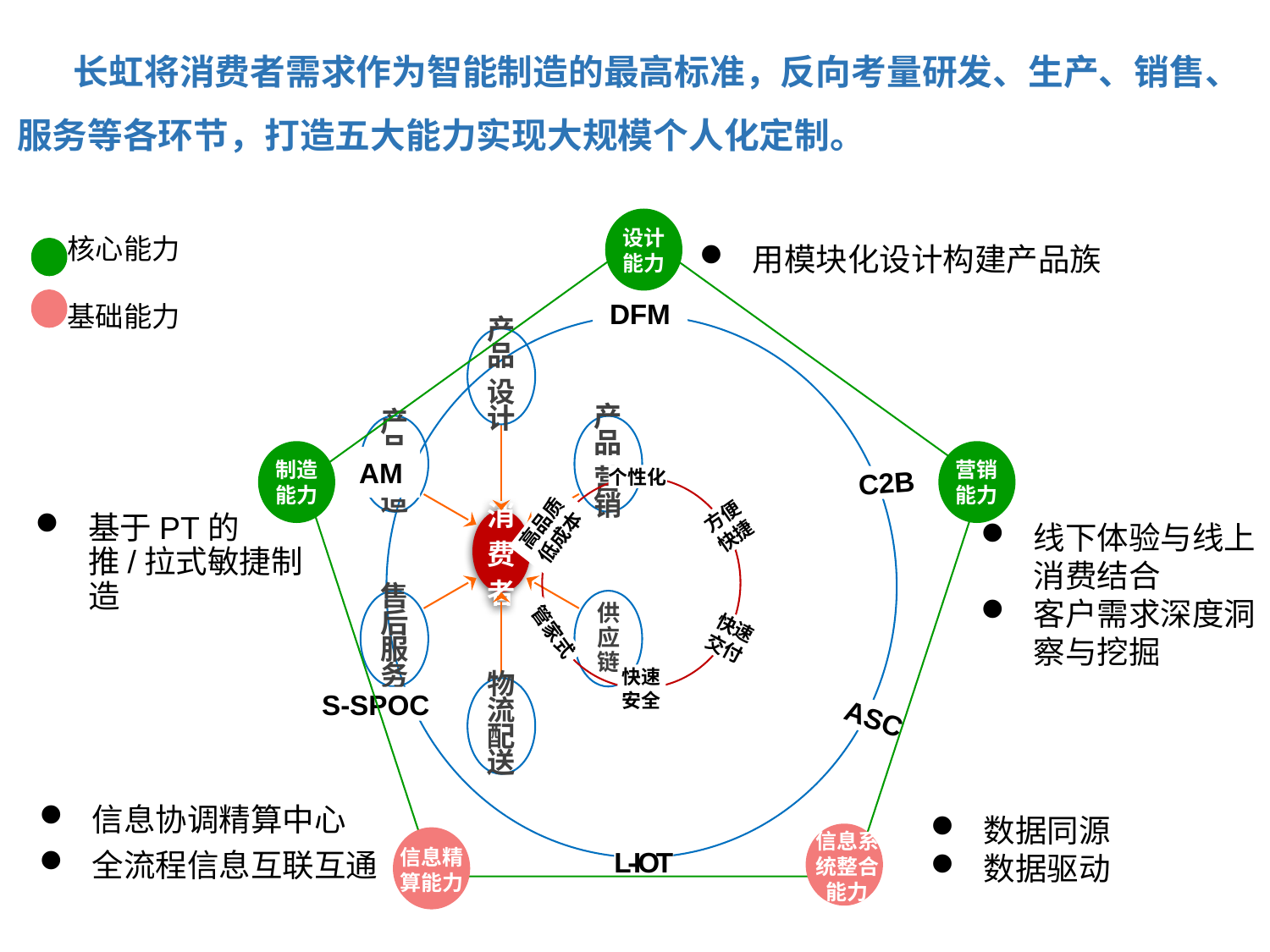

长虹将消费者需求作为智能制造的最高标准，反向考量研发、生产、销售、服务等各环节，打造五大能力实现大规模个人化定制。
设计
能力
核心能力

基础能力

用模块化设计构建产品族
DFM

消费者

产品
设计

产品
营销

供应链

物流配送

售后服务

产品制造

制造
能力
营销
能力
AM
C2B
个性化

高品质
低成本
方便
快捷
基于PT的推/拉式敏捷制造
线下体验与线上消费结合
客户需求深度洞察与挖掘
快速
交付
管家式
快速
安全
S-SPOC
ASC
数据同源
数据驱动
信息协调精算中心
全流程信息互联互通
信息系统整合能力

信息精
算能力
L-IOT